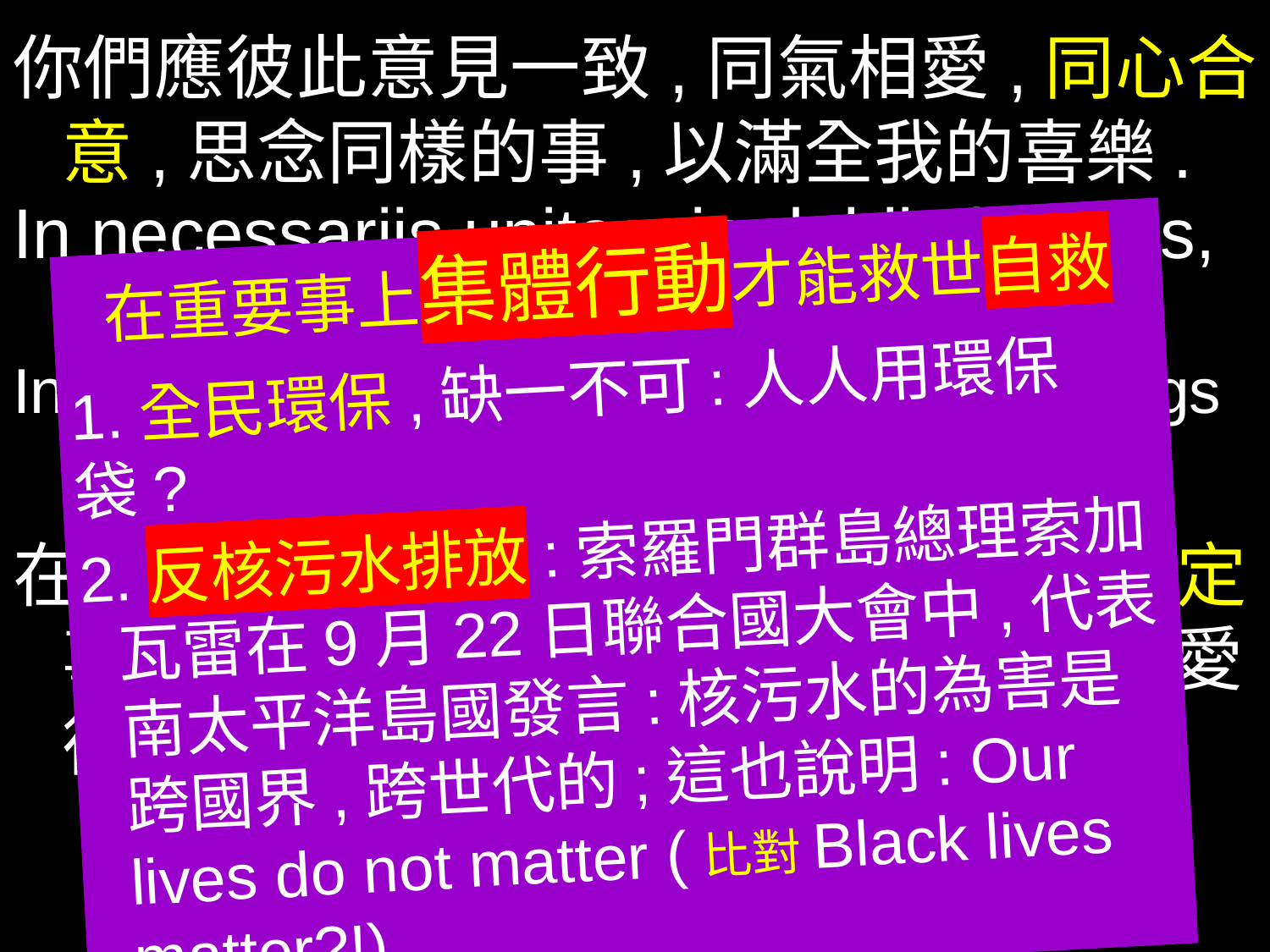

你們應彼此意見一致,同氣相愛,同心合意,思念同樣的事,以滿全我的喜樂.
In necessariis unitas, in dubiis libertas, in omnibus caritas. (St. Augustin)
In necessary things unity, in doubtful things liberty, in all things charity.
在基要/肯定事上要團結合一,在不確定事上可以開放多元,在一切事上要有愛德.
在重要事上集體行動才能救世自救
1.全民環保,缺一不可:人人用環保袋?
2.反核污水排放:索羅門群島總理索加瓦雷在9月22日聯合國大會中,代表南太平洋島國發言:核污水的為害是跨國界,跨世代的;這也說明: Our lives do not matter (比對Black lives matter?!)